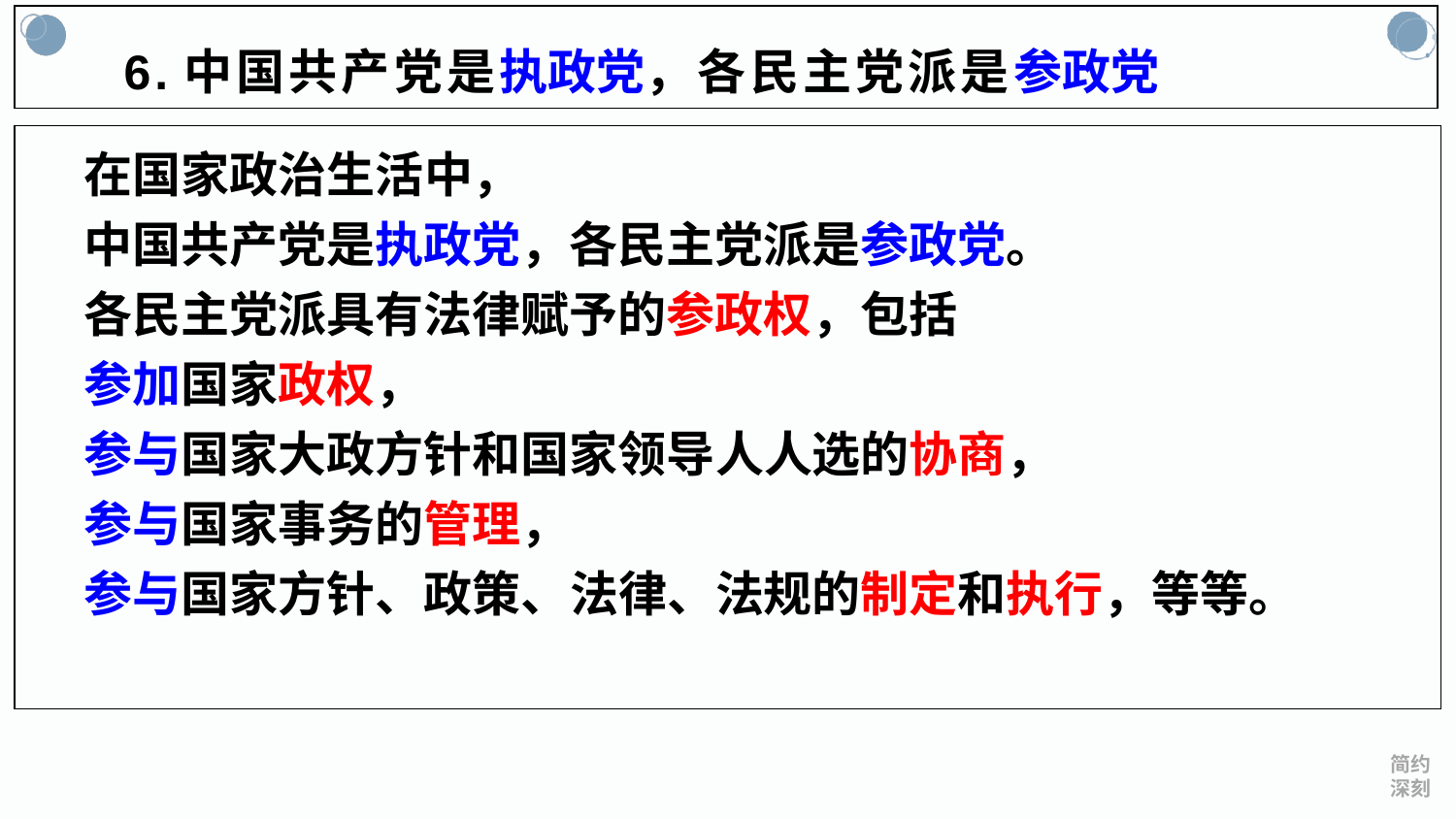

6.中国共产党是执政党，各民主党派是参政党
    在国家政治生活中，
    中国共产党是执政党，各民主党派是参政党。
    各民主党派具有法律赋予的参政权，包括
    参加国家政权，
    参与国家大政方针和国家领导人人选的协商，
    参与国家事务的管理，
    参与国家方针、政策、法律、法规的制定和执行，等等。